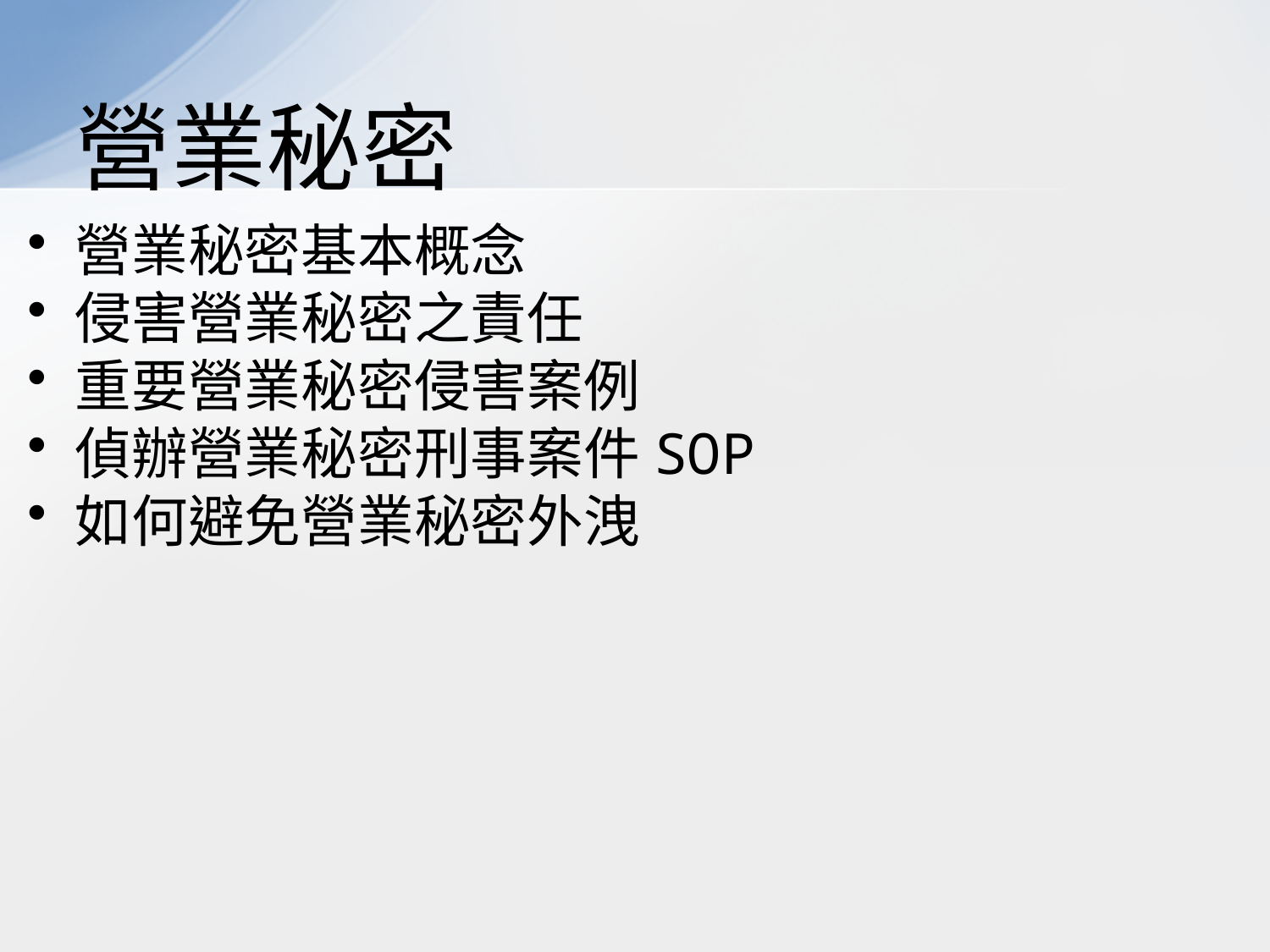

# 營業秘密
營業秘密基本概念
侵害營業秘密之責任
重要營業秘密侵害案例
偵辦營業秘密刑事案件SOP
如何避免營業秘密外洩